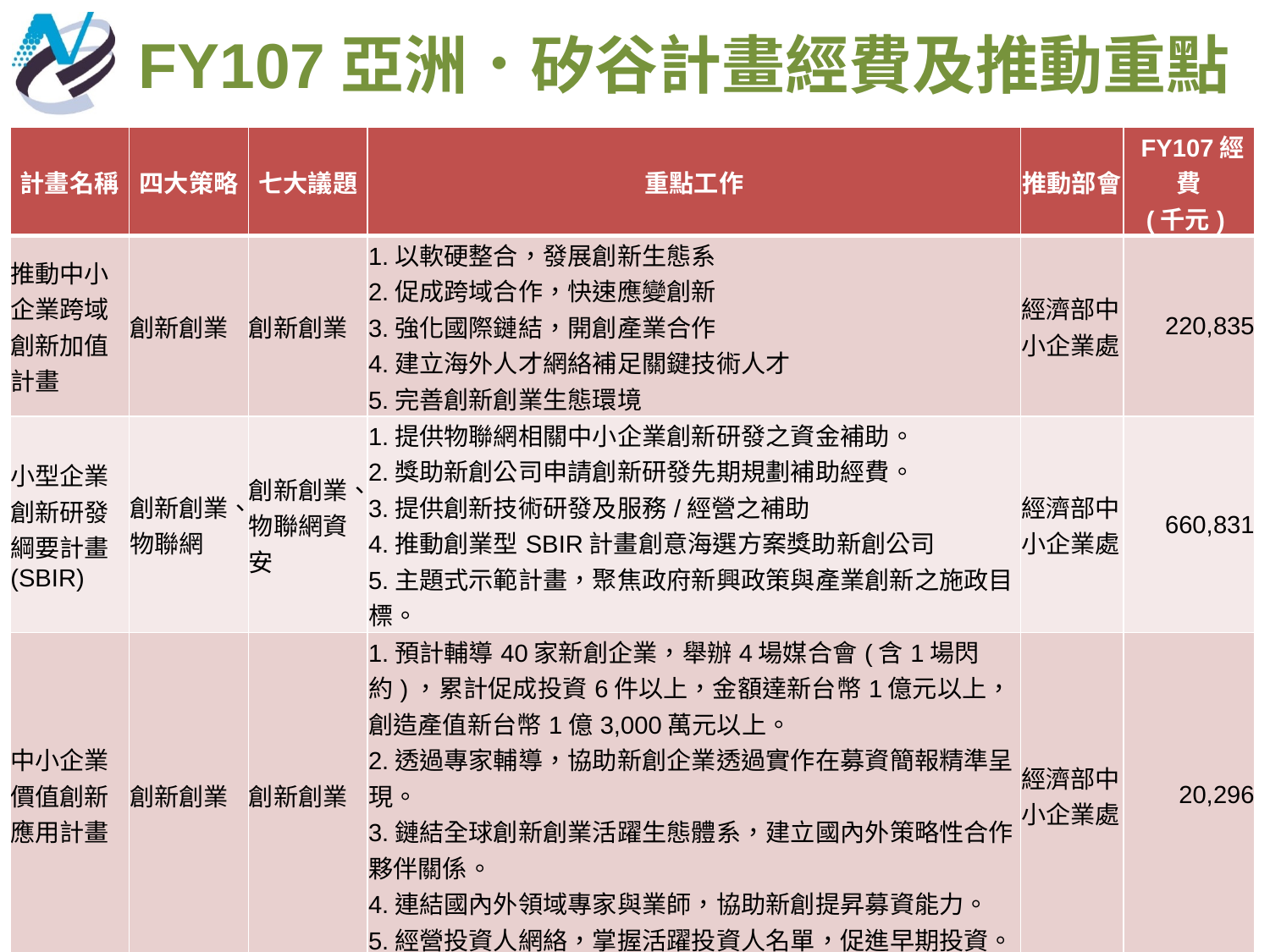

FY107亞洲．矽谷計畫經費及推動重點

| 計畫名稱 | 四大策略 | 七大議題 | 重點工作 | 推動部會 | FY107經費 (千元) |
| --- | --- | --- | --- | --- | --- |
| 推動中小企業跨域創新加值計畫 | 創新創業 | 創新創業 | 1.以軟硬整合，發展創新生態系 2.促成跨域合作，快速應變創新 3.強化國際鏈結，開創產業合作 4.建立海外人才網絡補足關鍵技術人才 5.完善創新創業生態環境 | 經濟部中小企業處 | 220,835 |
| 小型企業創新研發綱要計畫(SBIR) | 創新創業、物聯網 | 創新創業、物聯網資安 | 1.提供物聯網相關中小企業創新研發之資金補助。 2.獎助新創公司申請創新研發先期規劃補助經費。 3.提供創新技術研發及服務/經營之補助 4.推動創業型SBIR計畫創意海選方案獎助新創公司 5.主題式示範計畫，聚焦政府新興政策與產業創新之施政目標。 | 經濟部中小企業處 | 660,831 |
| 中小企業價值創新應用計畫 | 創新創業 | 創新創業 | 1.預計輔導40家新創企業，舉辦4場媒合會(含1場閃約)，累計促成投資6件以上，金額達新台幣1億元以上，創造產值新台幣1億3,000萬元以上。 2.透過專家輔導，協助新創企業透過實作在募資簡報精準呈現。 3.鏈結全球創新創業活躍生態體系，建立國內外策略性合作夥伴關係。 4.連結國內外領域專家與業師，協助新創提昇募資能力。 5.經營投資人網絡，掌握活躍投資人名單，促進早期投資。 | 經濟部中小企業處 | 20,296 |
| 推動中小企業雲端創新應用發展計畫 | 創新創業、實證場域 | 創新創業 | 1.發展3項中小企業雲端創新應用、特色與有感服務。 2.輔導並帶動中小企業10,000家次應用智慧雲端創新服務 3.協助廠商創造中小企業智慧雲端創新服務商機 4.打造3個可商業驗證(POB)的雲端智慧數據創新示範案例 5.擴大有感雲端應用服務普及與商轉效益 | 經濟部中小企業處 | 17,021 |
22